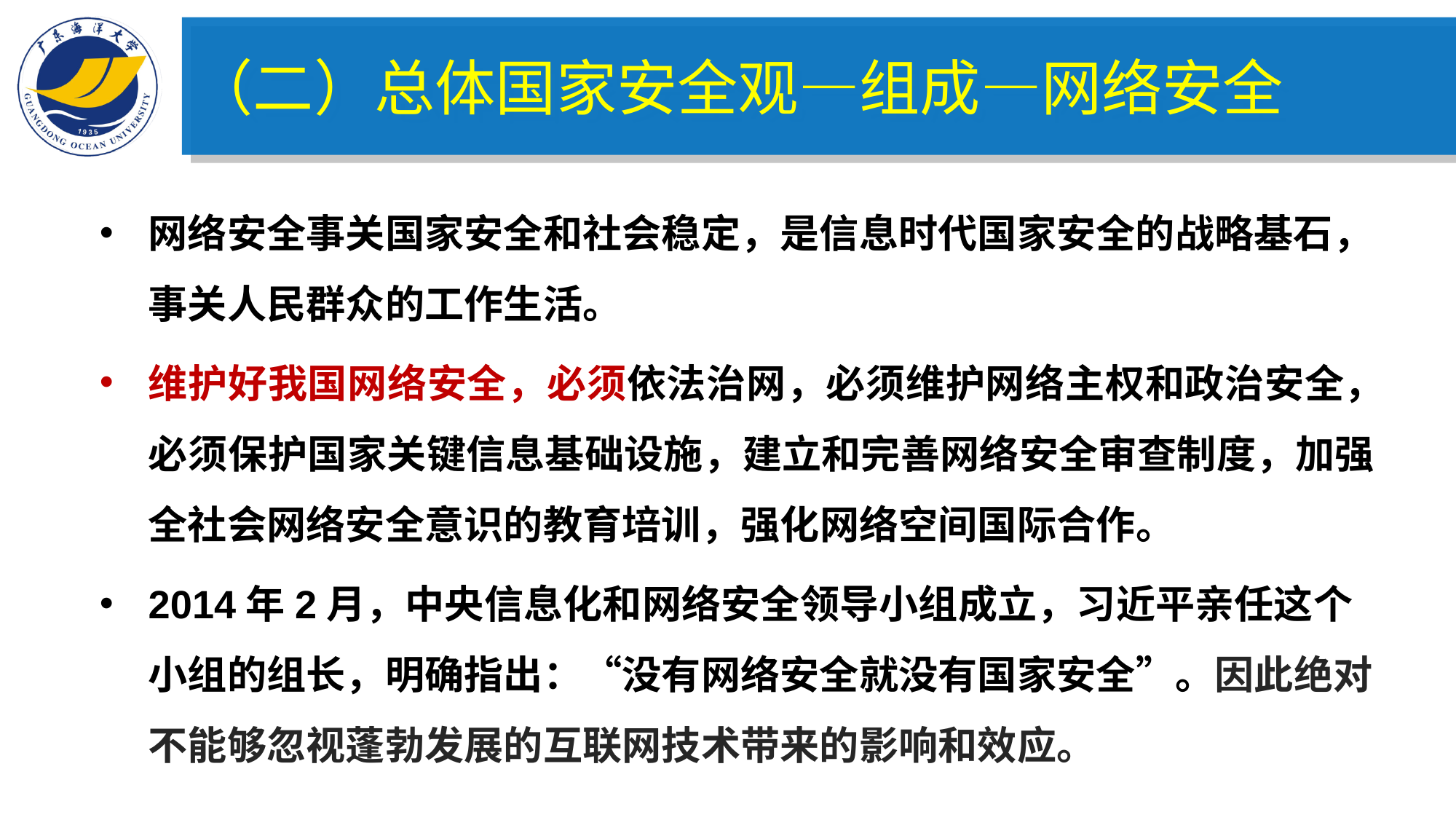

（二）总体国家安全观—组成—网络安全
网络安全事关国家安全和社会稳定，是信息时代国家安全的战略基石，事关人民群众的工作生活。
维护好我国网络安全，必须依法治网，必须维护网络主权和政治安全，必须保护国家关键信息基础设施，建立和完善网络安全审查制度，加强全社会网络安全意识的教育培训，强化网络空间国际合作。
2014年2月，中央信息化和网络安全领导小组成立，习近平亲任这个小组的组长，明确指出：“没有网络安全就没有国家安全”。因此绝对不能够忽视蓬勃发展的互联网技术带来的影响和效应。